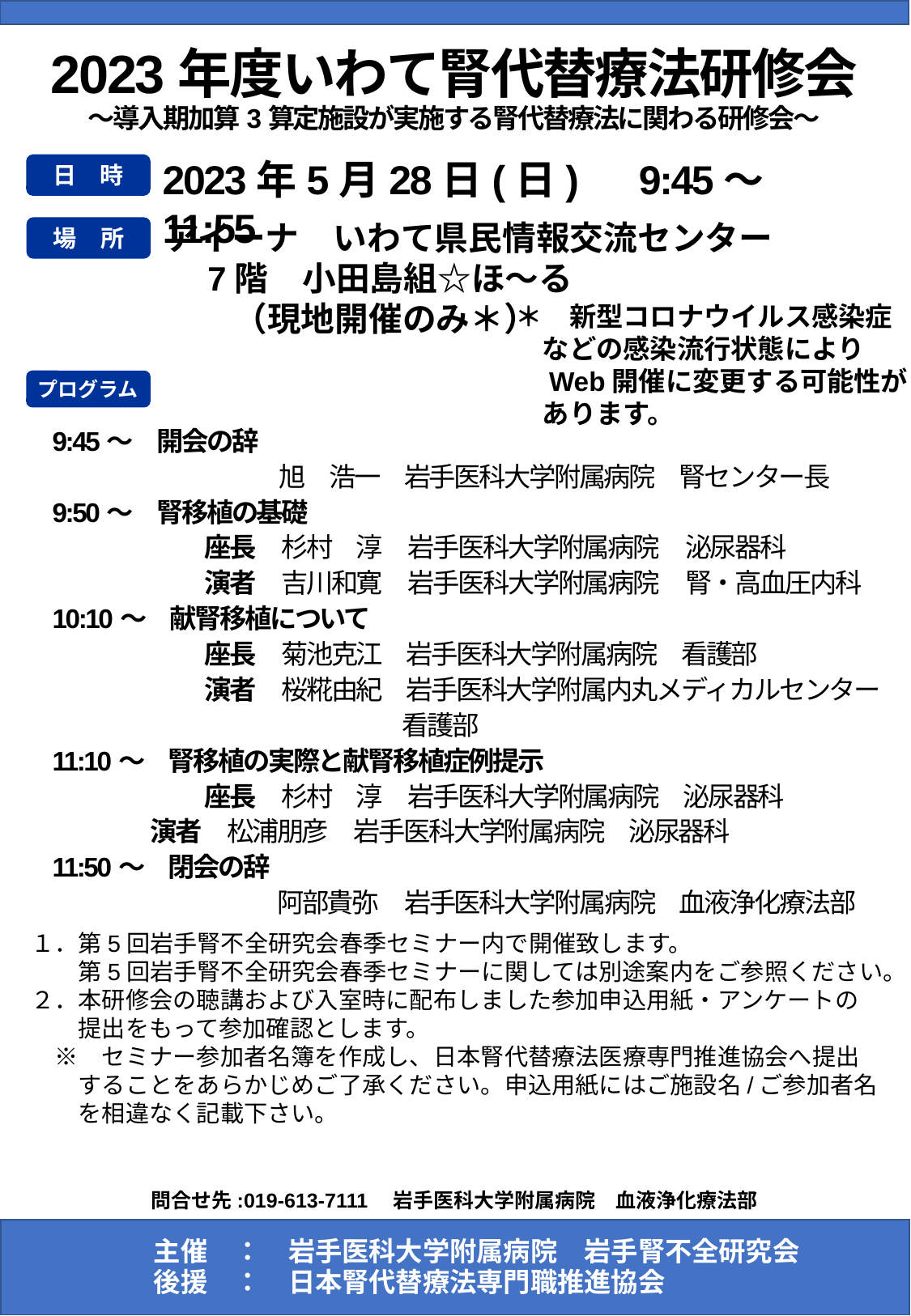

2023年度いわて腎代替療法研修会
～導入期加算3算定施設が実施する腎代替療法に関わる研修会～
2023年5月28日(日)　9:45～11:55
日　時
アイーナ　いわて県民情報交流センター
　7階　小田島組☆ほ～る
　　（現地開催のみ＊）
場　所
＊　新型コロナウイルス感染症
　などの感染流行状態により
　Web開催に変更する可能性が
　あります。
プログラム
9:45～　開会の辞
　　　　　　　　　旭　浩一　岩手医科大学附属病院　腎センター長
9:50～　腎移植の基礎
　　　　　　座長　杉村　淳　岩手医科大学附属病院　泌尿器科
　　　　　　演者　吉川和寛　岩手医科大学附属病院　腎・高血圧内科
10:10～　献腎移植について
　　　　　　座長　菊池克江　岩手医科大学附属病院　看護部
　　　　　　演者　桜糀由紀　岩手医科大学附属内丸メディカルセンター
　　　　　　　　　　　　　　看護部
11:10～　腎移植の実際と献腎移植症例提示
　　　　　　座長　杉村　淳　岩手医科大学附属病院　泌尿器科
　                 演者　松浦朋彦　岩手医科大学附属病院　泌尿器科
11:50～　閉会の辞
　　　　　　　　　阿部貴弥　岩手医科大学附属病院　血液浄化療法部
１．第5回岩手腎不全研究会春季セミナー内で開催致します。
　　第5回岩手腎不全研究会春季セミナーに関しては別途案内をご参照ください。
２．本研修会の聴講および入室時に配布しました参加申込用紙・アンケートの
　　提出をもって参加確認とします。
　※　セミナー参加者名簿を作成し、日本腎代替療法医療専門推進協会へ提出
　　することをあらかじめご了承ください。申込用紙にはご施設名/ご参加者名
　　を相違なく記載下さい。
問合せ先:019-613-7111　岩手医科大学附属病院　血液浄化療法部

主催　：　岩手医科大学附属病院　岩手腎不全研究会
後援　：　日本腎代替療法専門職推進協会